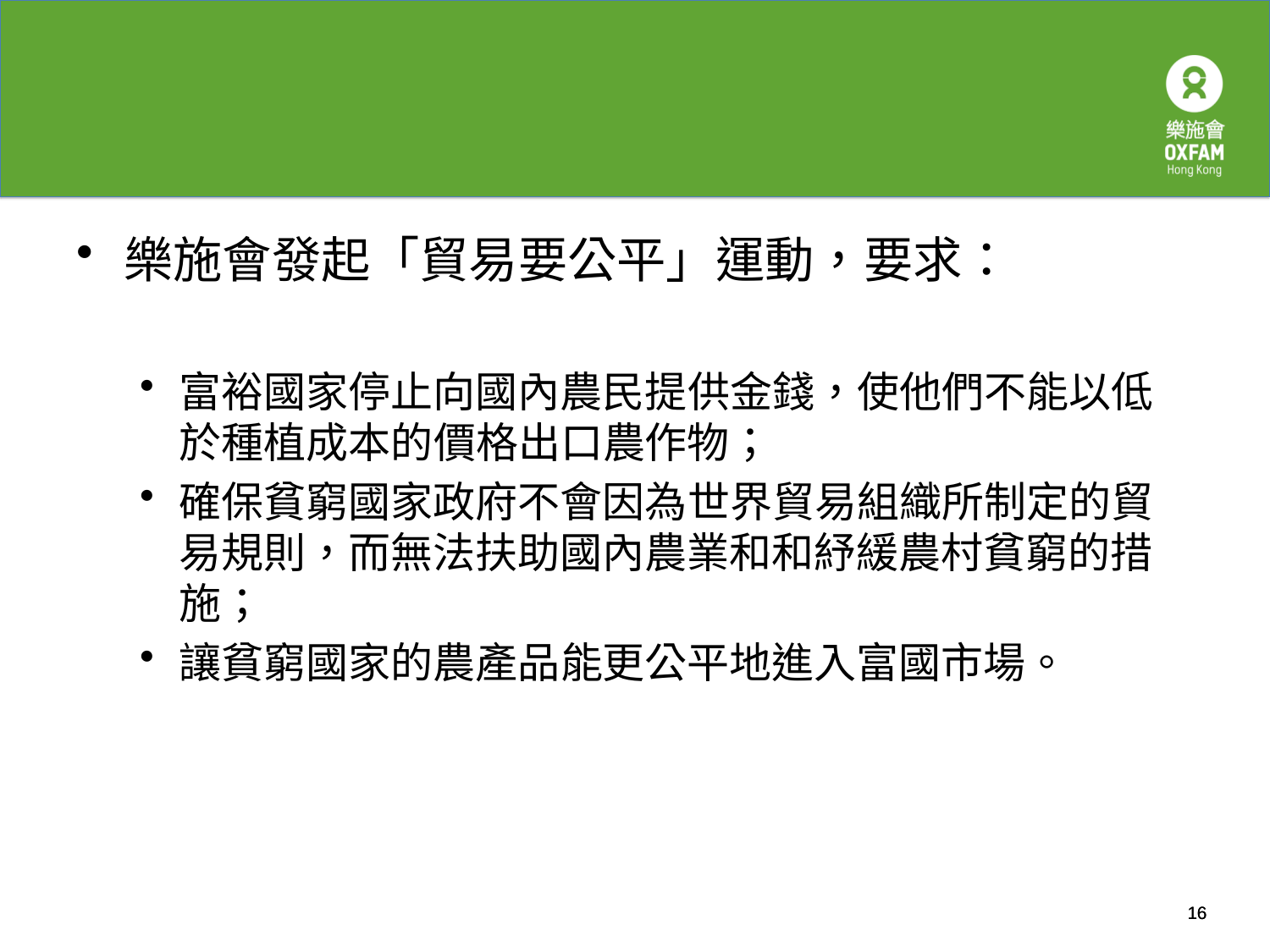

#
樂施會發起「貿易要公平」運動，要求：

富裕國家停止向國內農民提供金錢，使他們不能以低於種植成本的價格出口農作物；
確保貧窮國家政府不會因為世界貿易組織所制定的貿易規則，而無法扶助國內農業和和紓緩農村貧窮的措施；
讓貧窮國家的農產品能更公平地進入富國市場。